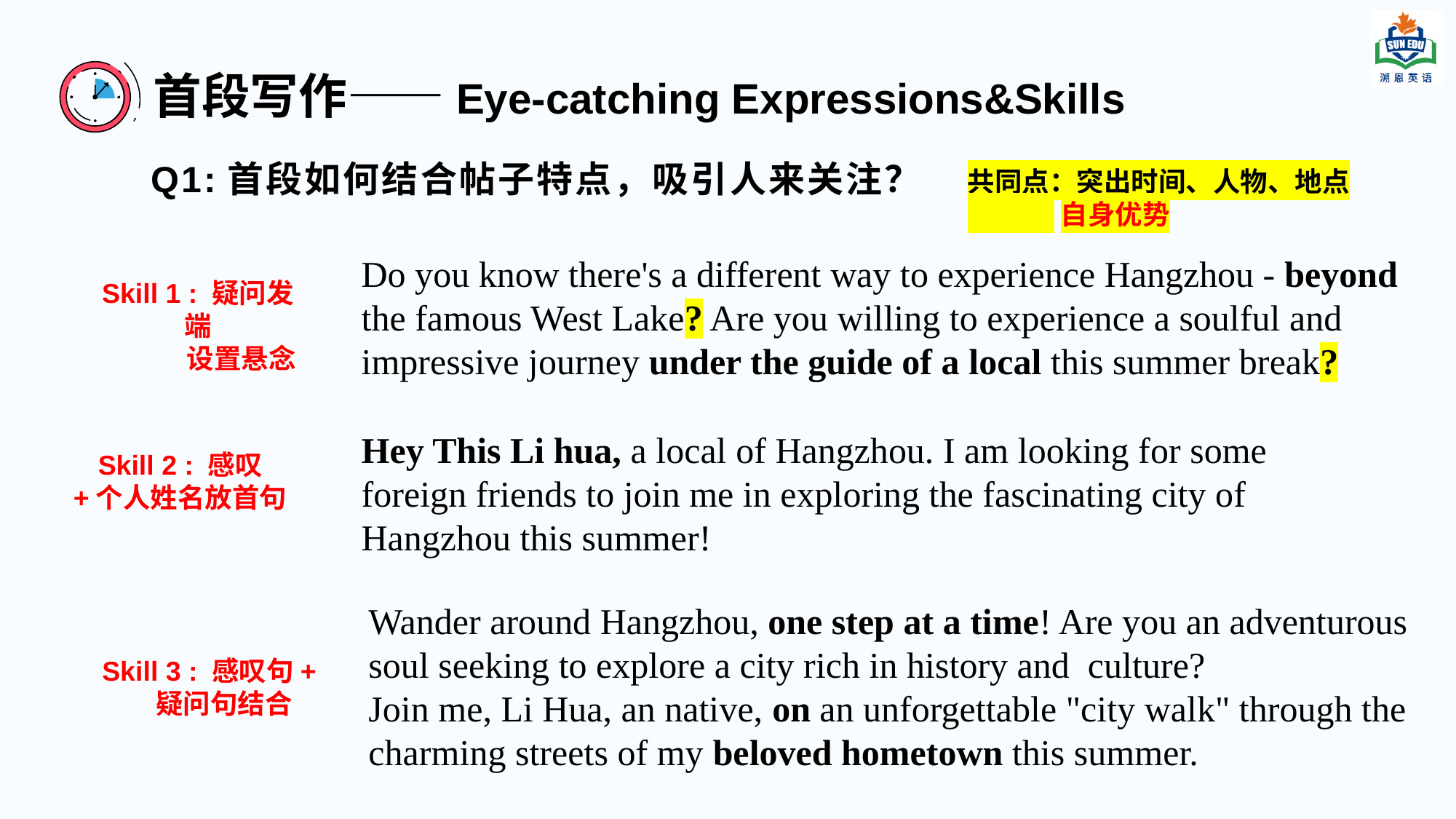

# 首段写作——Eye-catching Expressions&Skills
Q1:首段如何结合帖子特点，吸引人来关注？

共同点：突出时间、人物、地点
              自身优势
Do you know there's a different way to experience Hangzhou - beyond the famous West Lake? Are you willing to experience a soulful and impressive journey under the guide of a local this summer break?
Skill 1 : 疑问发端
             设置悬念
Hey This Li hua, a local of Hangzhou. I am looking for some foreign friends to join me in exploring the fascinating city of Hangzhou this summer!
Skill 2 : 感叹
+个人姓名放首句
Wander around Hangzhou, one step at a time! Are you an adventurous soul seeking to explore a city rich in history and  culture?
Join me, Li Hua, an native, on an unforgettable "city walk" through the charming streets of my beloved hometown this summer.
Skill 3 : 感叹句+    疑问句结合